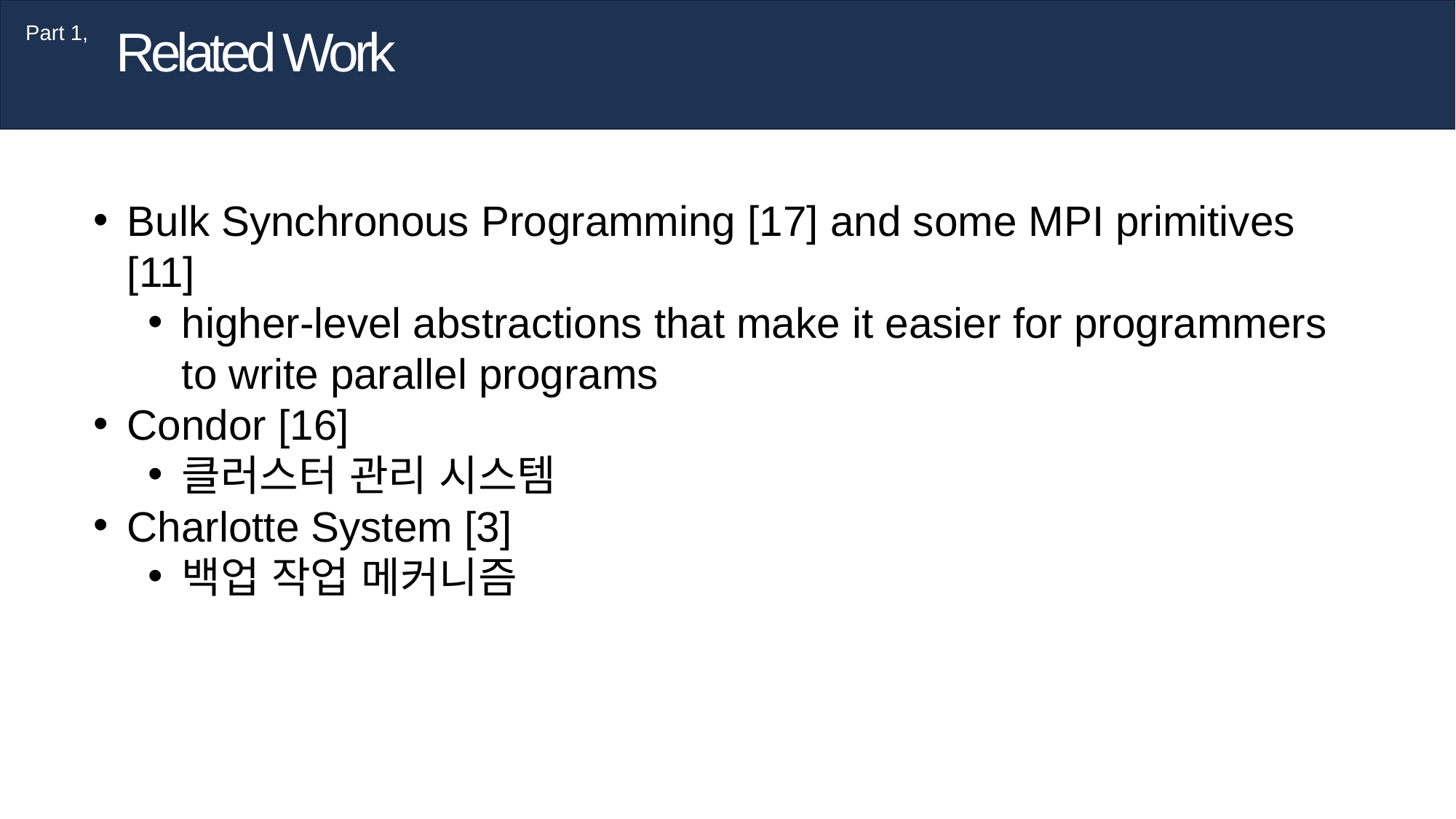

Related Work
Part 1,
Bulk Synchronous Programming [17] and some MPI primitives [11]
higher-level abstractions that make it easier for programmers to write parallel programs
Condor [16]
클러스터 관리 시스템
Charlotte System [3]
백업 작업 메커니즘